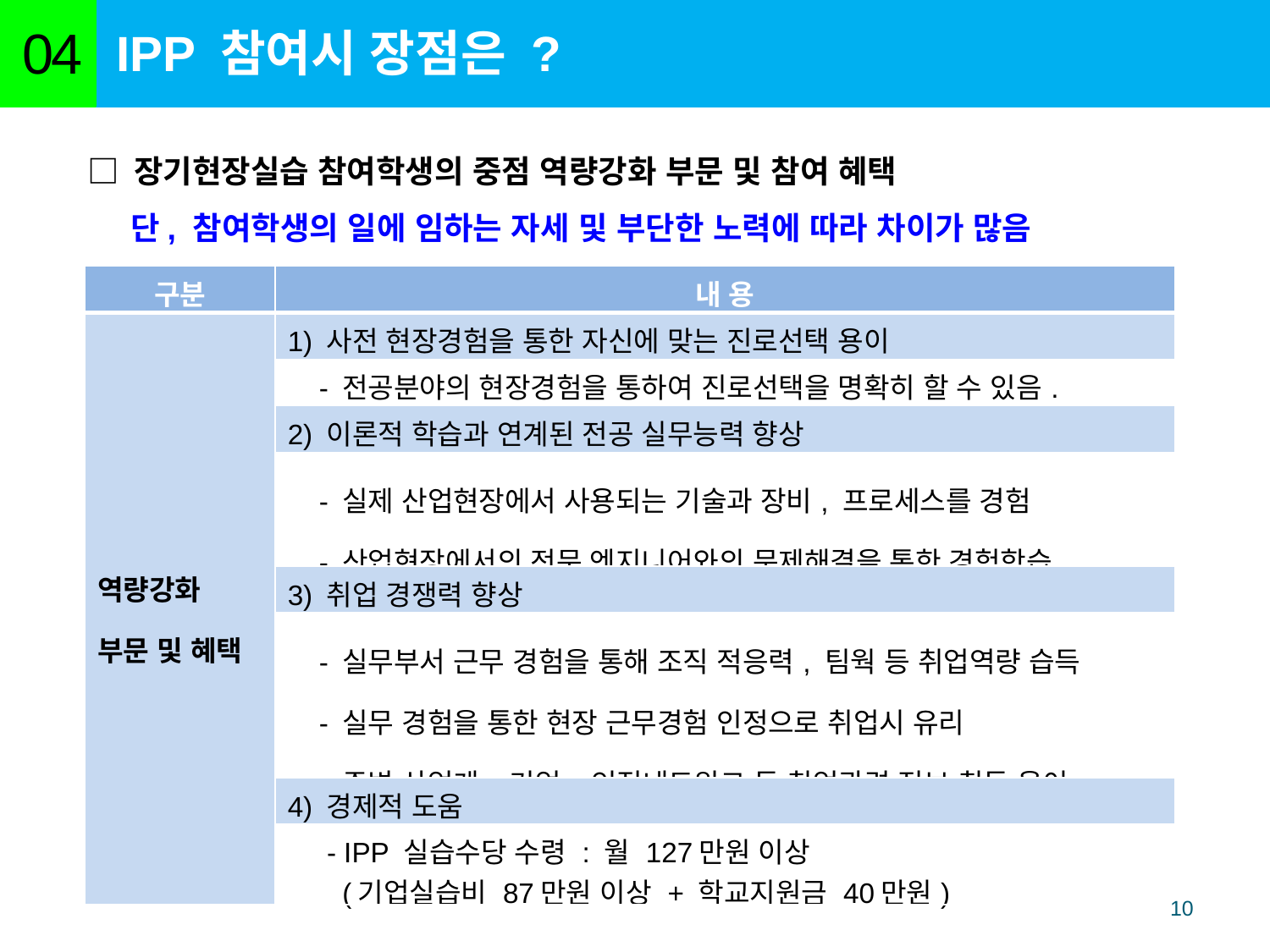

IPP 참여시 장점은 ?
04
□ 장기현장실습 참여학생의 중점 역량강화 부문 및 참여 혜택
    단, 참여학생의 일에 임하는 자세 및 부단한 노력에 따라 차이가 많음
| 구분 | 내 용 |
| --- | --- |
| 역량강화 부문 및 혜택 | 1) 사전 현장경험을 통한 자신에 맞는 진로선택 용이 |
|  | - 전공분야의 현장경험을 통하여 진로선택을 명확히 할 수 있음. |
|  | 2) 이론적 학습과 연계된 전공 실무능력 향상 |
|  | - 실제 산업현장에서 사용되는 기술과 장비, 프로세스를 경험 - 산업현장에서의 전문 엔지니어와의 문제해결을 통한 경험학습 |
|  | 3) 취업 경쟁력 향상 |
|  | - 실무부서 근무 경험을 통해 조직 적응력, 팀웍 등 취업역량 습득 - 실무 경험을 통한 현장 근무경험 인정으로 취업시 유리 - 주변 산업계, 기업, 인적네트워크 등 취업관련 정보 취득 용이 |
|  | 4) 경제적 도움 |
|  | - IPP 실습수당 수령 : 월 127만원 이상 (기업실습비 87만원 이상 + 학교지원금 40만원) |
10